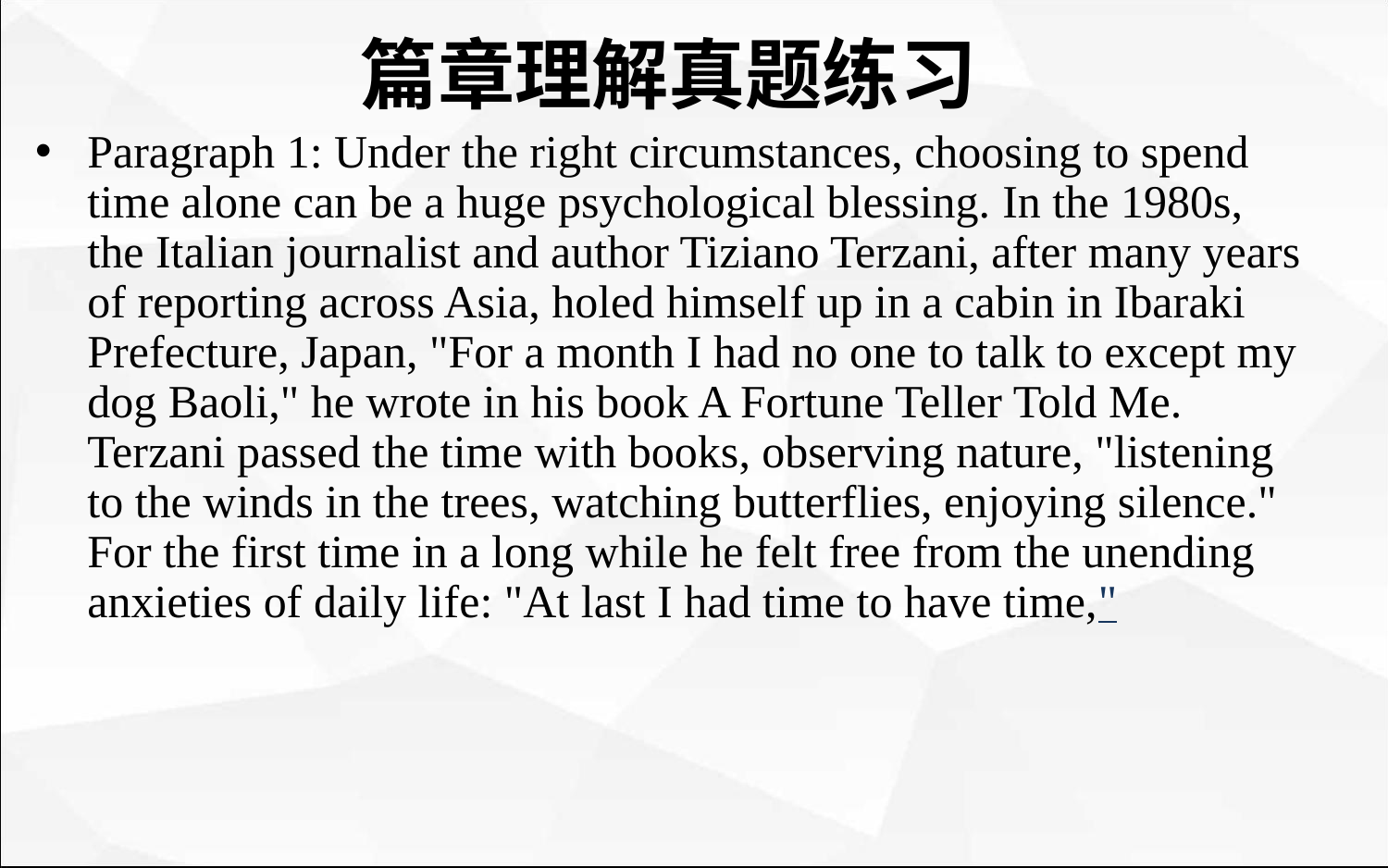

篇章理解真题练习
Paragraph 1: Under the right circumstances, choosing to spend time alone can be a huge psychological blessing. In the 1980s, the Italian journalist and author Tiziano Terzani, after many years of reporting across Asia, holed himself up in a cabin in Ibaraki Prefecture, Japan, "For a month I had no one to talk to except my dog Baoli," he wrote in his book A Fortune Teller Told Me. Terzani passed the time with books, observing nature, "listening to the winds in the trees, watching butterflies, enjoying silence." For the first time in a long while he felt free from the unending anxieties of daily life: "At last I had time to have time,"